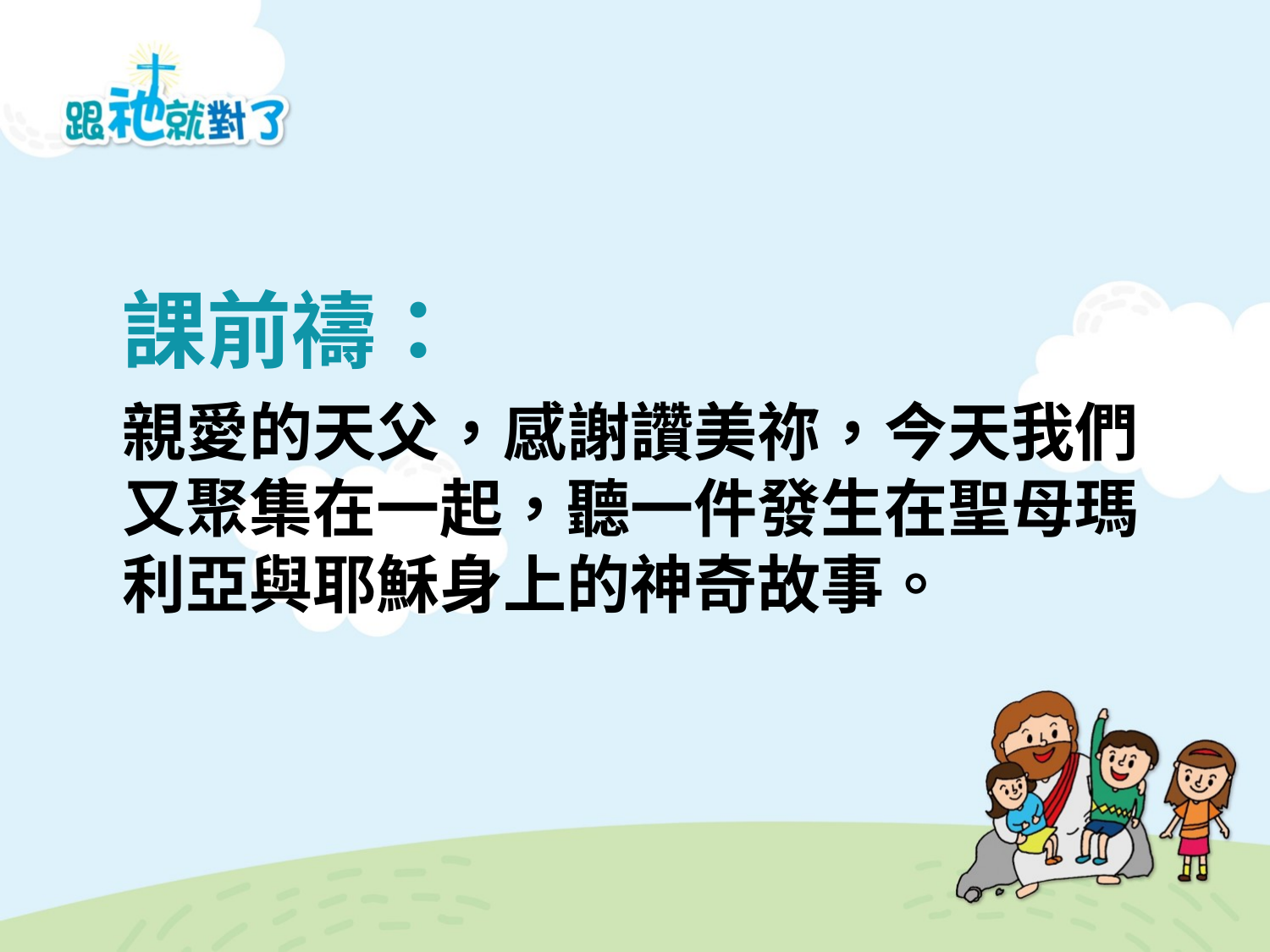

課前禱：
親愛的天父，感謝讚美祢，今天我們又聚集在一起，聽一件發生在聖母瑪利亞與耶穌身上的神奇故事。